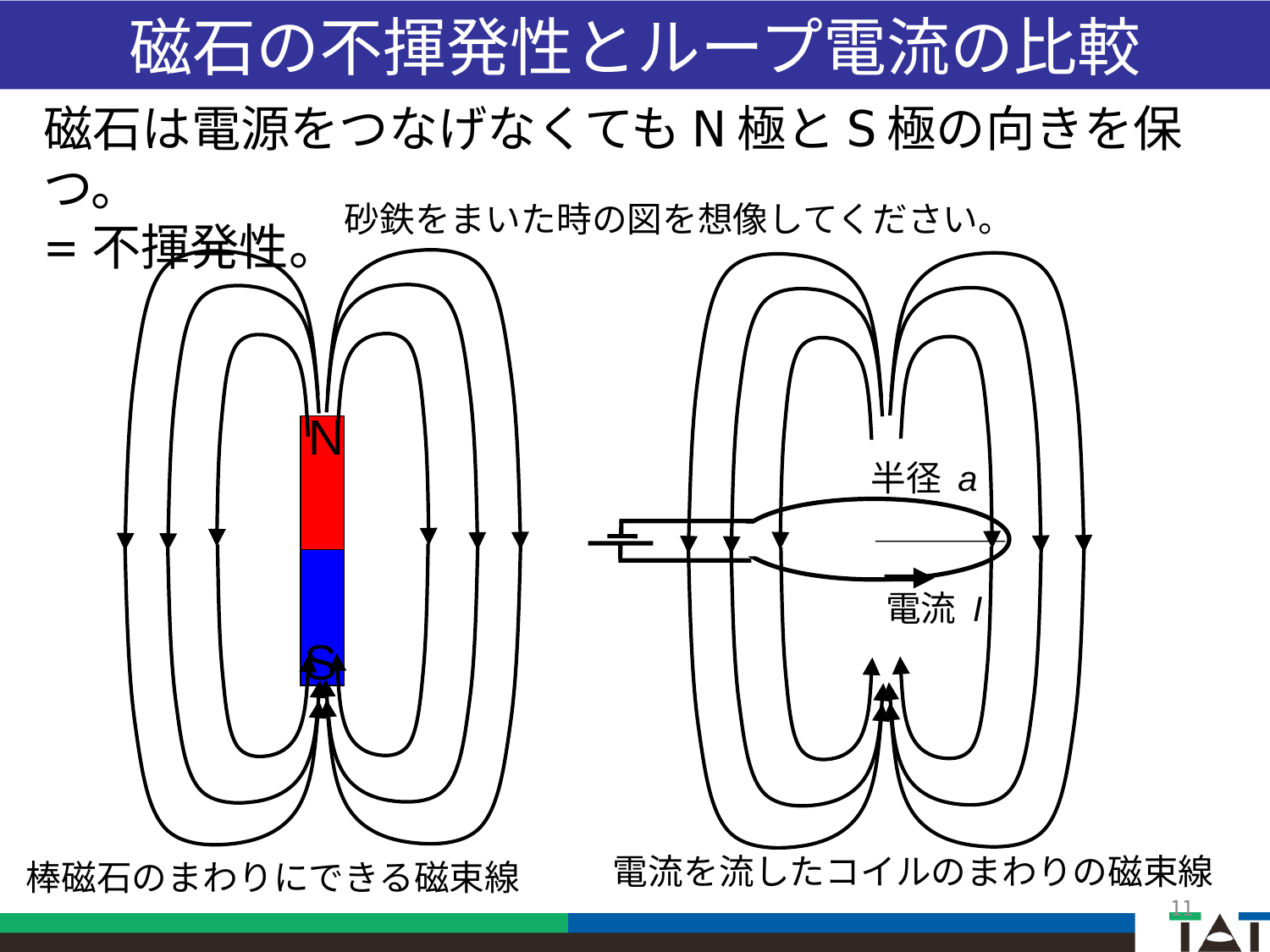

磁石の不揮発性とループ電流の比較
磁石は電源をつなげなくてもN極とS極の向きを保つ。
=不揮発性。
砂鉄をまいた時の図を想像してください。

半径 a

S
N

電流 I
電流を流したコイルのまわりの磁束線
棒磁石のまわりにできる磁束線
11